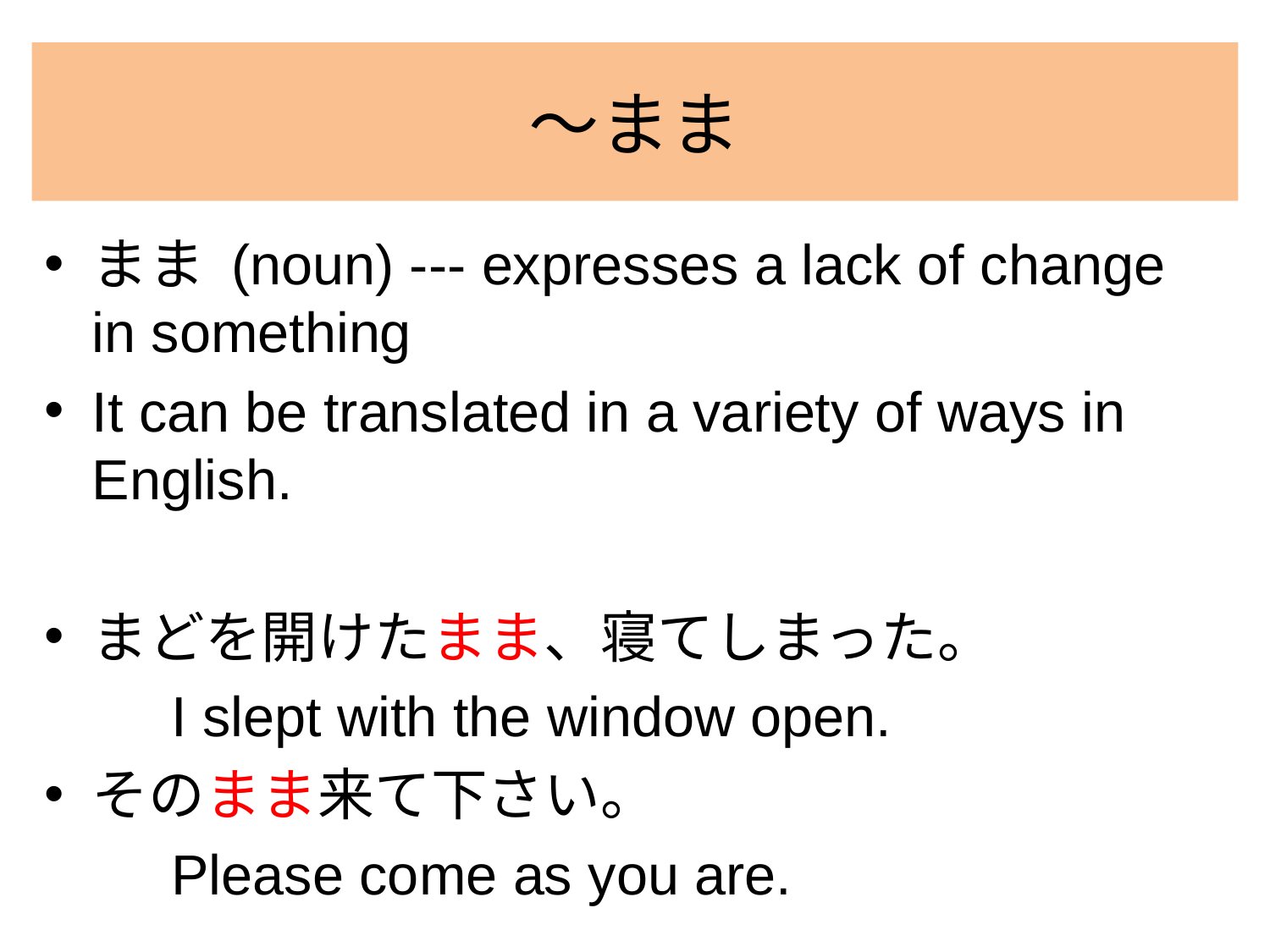

# 〜まま
まま (noun) --- expresses a lack of change in something
It can be translated in a variety of ways in English.

まどを開けたまま、寝てしまった。
	I slept with the window open.
そのまま来て下さい。
	Please come as you are.